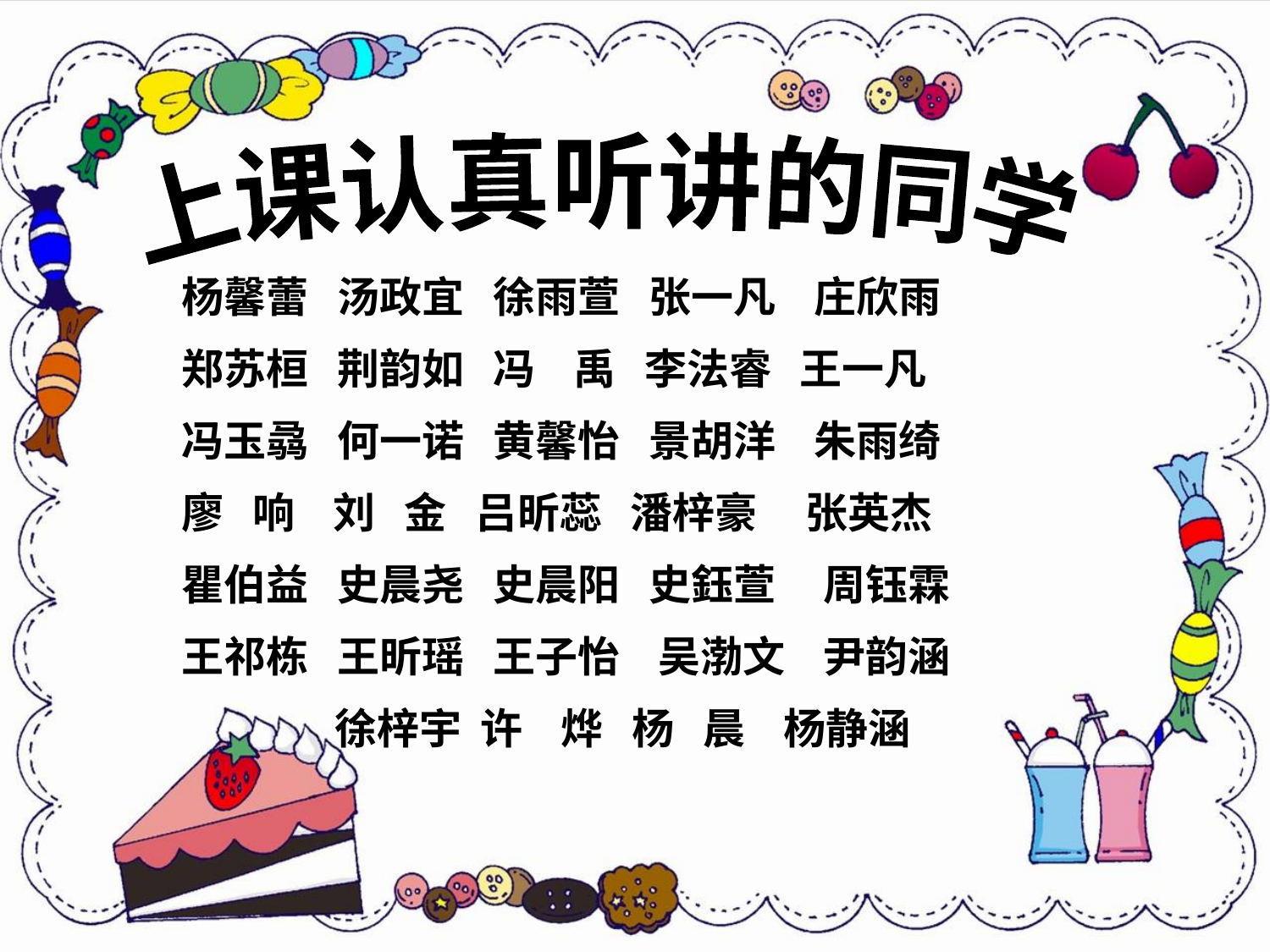

上课认真听讲的同学
杨馨蕾   汤政宜   徐雨萱   张一凡    庄欣雨
郑苏桓   荆韵如   冯    禹   李法睿   王一凡
冯玉骉   何一诺   黄馨怡   景胡洋    朱雨绮
廖   响    刘   金   吕昕蕊   潘梓豪     张英杰
瞿伯益   史晨尧   史晨阳   史鈺萱     周钰霖
王祁栋   王昕瑶   王子怡    吴渤文    尹韵涵
               徐梓宇  许    烨   杨   晨    杨静涵